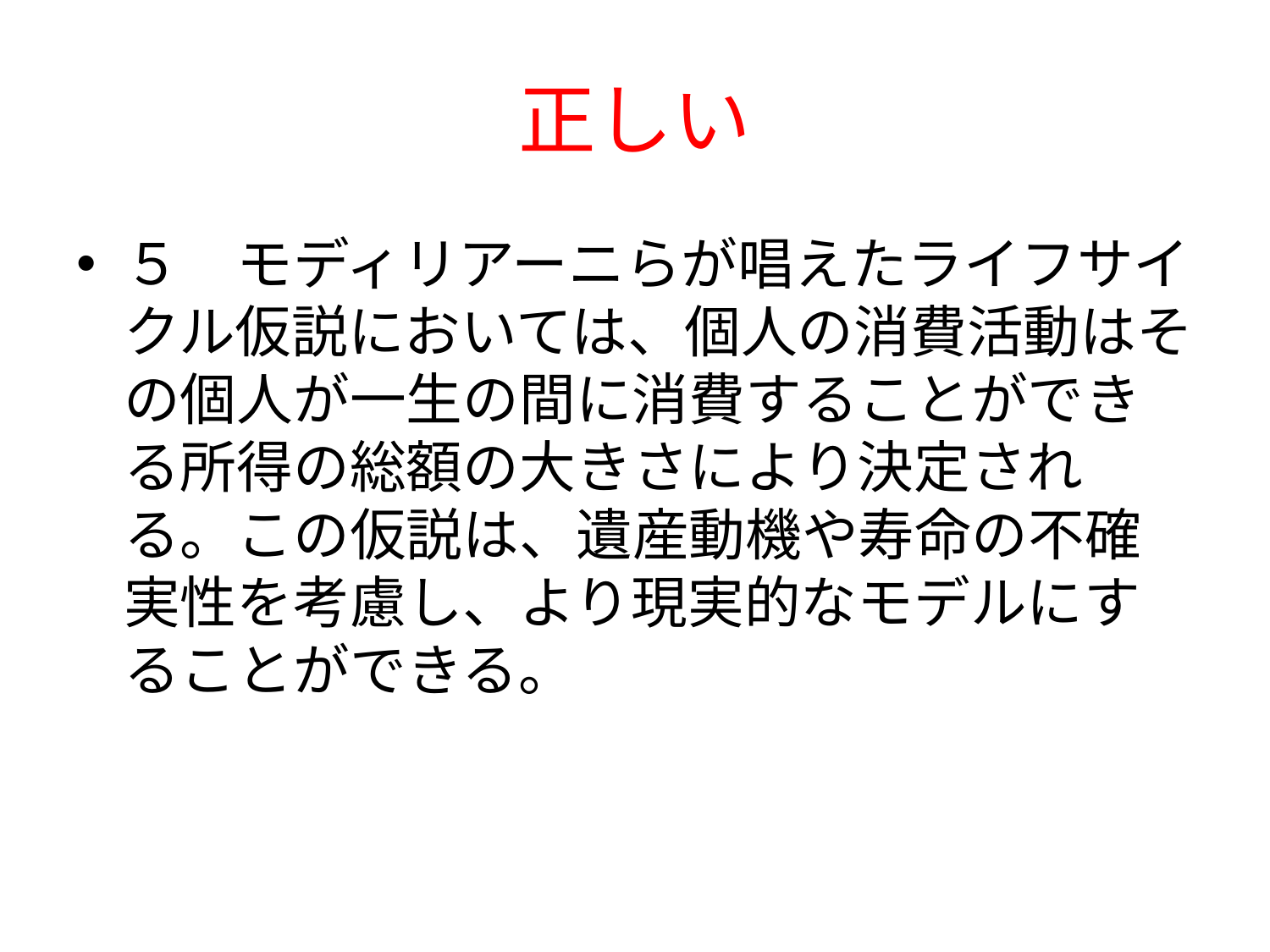

# 正しい
５　モディリアーニらが唱えたライフサイクル仮説においては、個人の消費活動はその個人が一生の間に消費することができる所得の総額の大きさにより決定される。この仮説は、遺産動機や寿命の不確実性を考慮し、より現実的なモデルにすることができる。